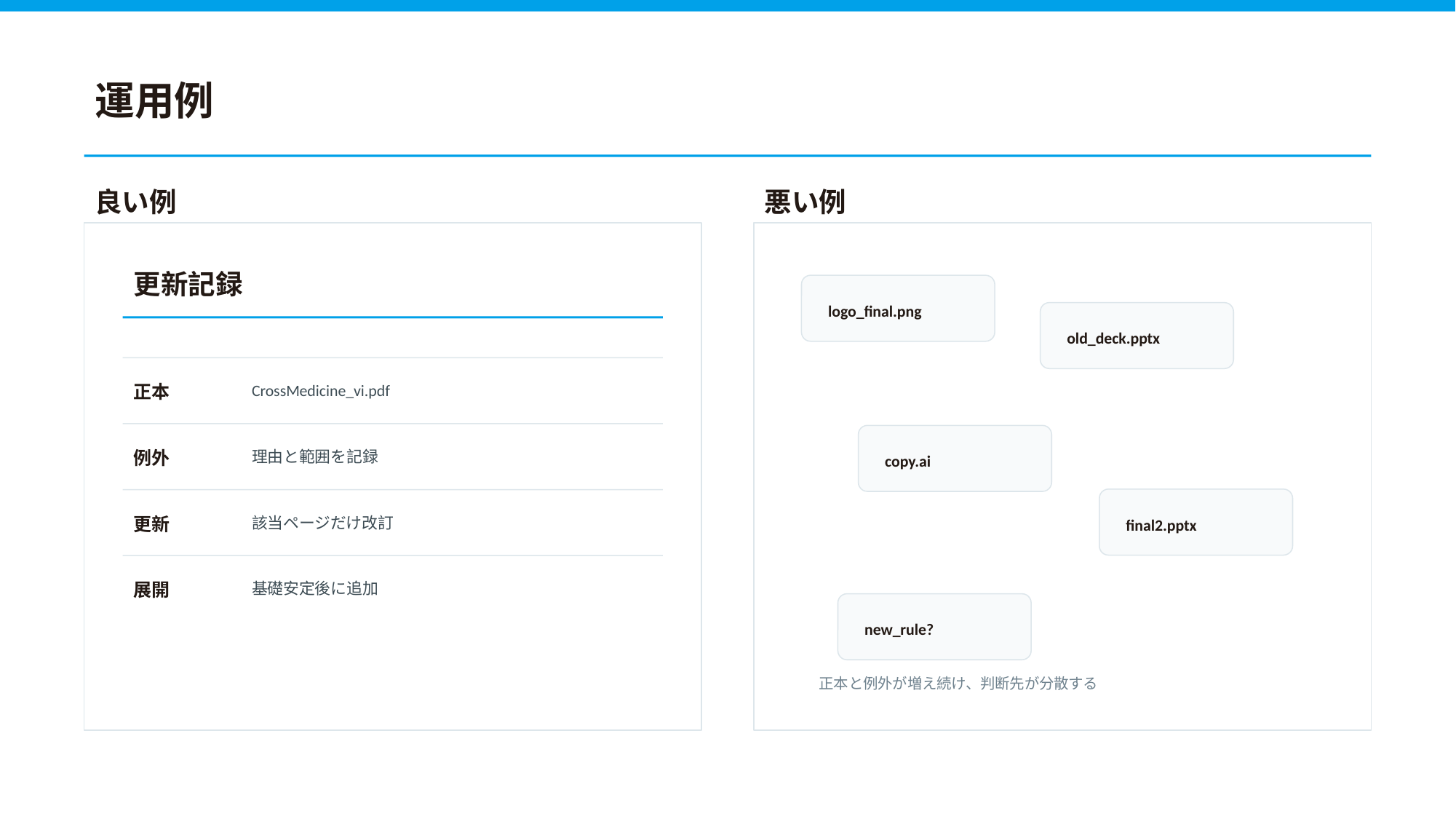

運用例

良い例
悪い例

更新記録

logo_final.png

old_deck.pptx

正本
CrossMedicine_vi.pdf

例外
理由と範囲を記録
copy.ai

更新
該当ページだけ改訂
final2.pptx

展開
基礎安定後に追加

new_rule?
正本と例外が増え続け、判断先が分散する